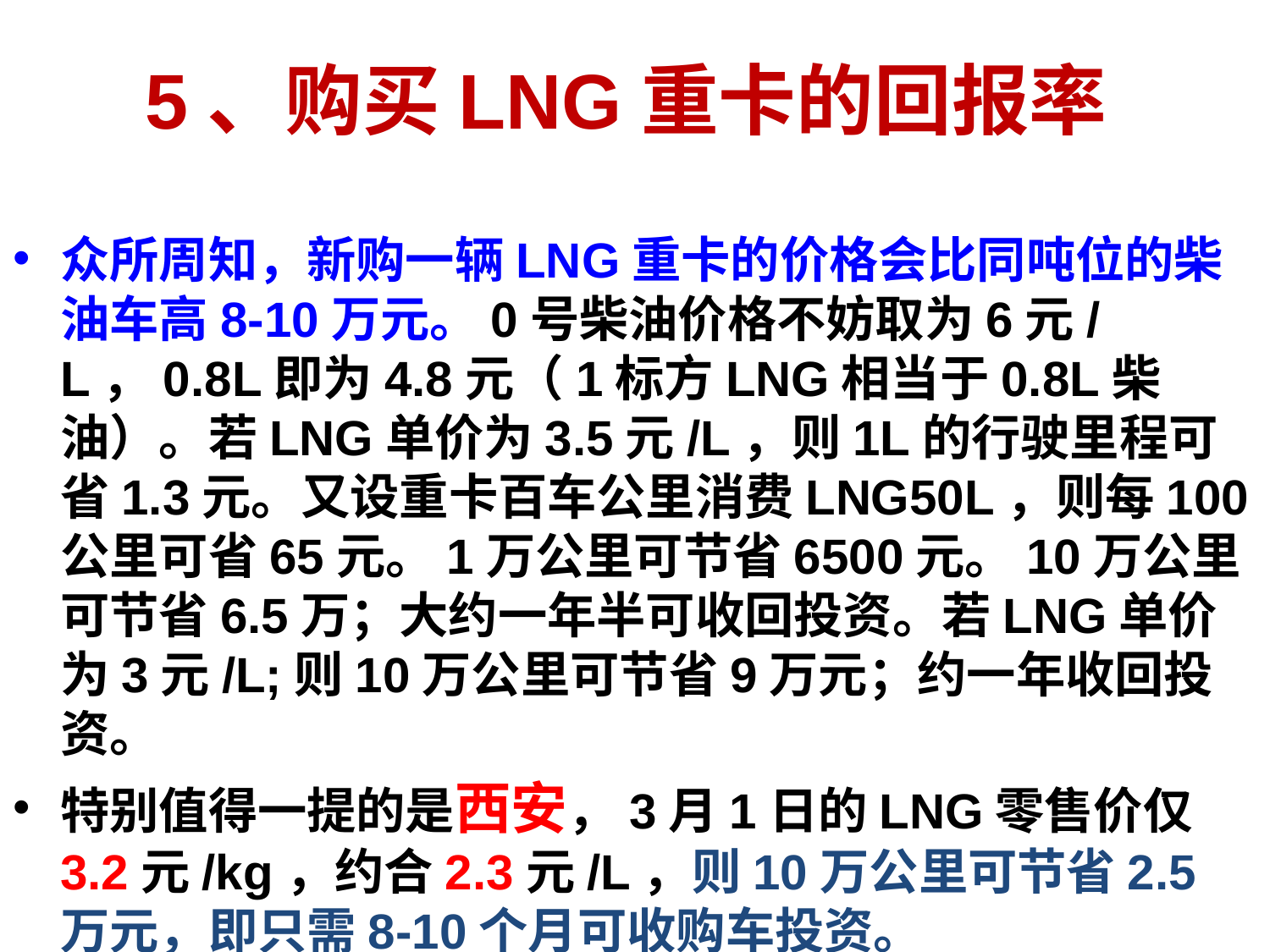

# 5、购买LNG重卡的回报率
众所周知，新购一辆LNG重卡的价格会比同吨位的柴油车高8-10万元。0号柴油价格不妨取为6元/L，0.8L即为4.8元（1标方LNG相当于0.8L柴油）。若LNG单价为3.5元/L，则1L的行驶里程可省1.3元。又设重卡百车公里消费LNG50L，则每100公里可省65元。1万公里可节省6500元。10万公里可节省6.5万；大约一年半可收回投资。若LNG单价为3元/L;则10万公里可节省9万元；约一年收回投资。
特别值得一提的是西安，3月1日的LNG零售价仅3.2元/kg，约合2.3元/L，则10万公里可节省2.5万元，即只需8-10个月可收购车投资。